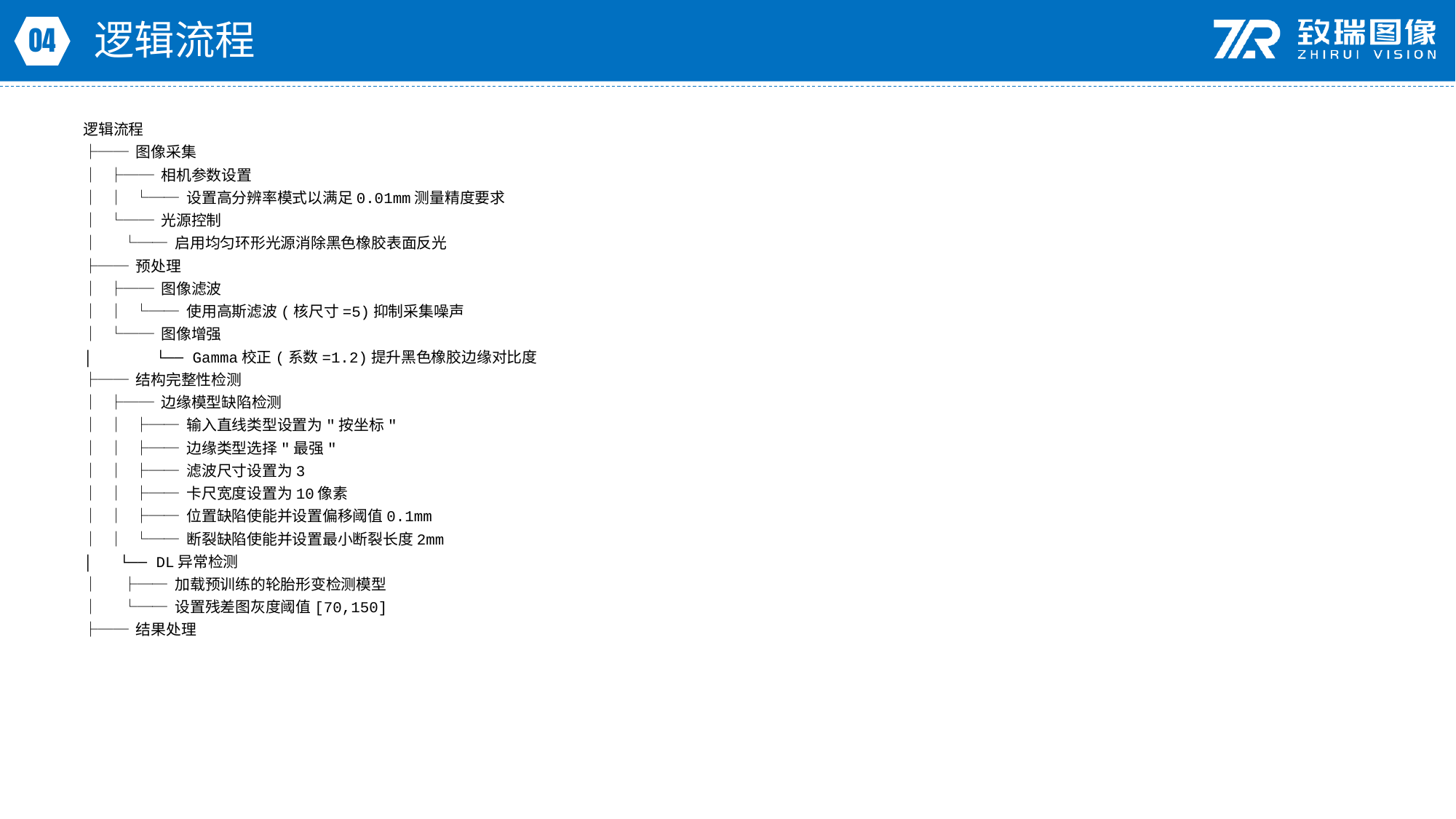

逻辑流程
04

逻辑流程
├── 图像采集
│   ├── 相机参数设置
│   │   └── 设置高分辨率模式以满足0.01mm测量精度要求
│   └── 光源控制
│       └── 启用均匀环形光源消除黑色橡胶表面反光
├── 预处理
│   ├── 图像滤波
│   │   └── 使用高斯滤波(核尺寸=5)抑制采集噪声
│   └── 图像增强
│       └── Gamma校正(系数=1.2)提升黑色橡胶边缘对比度
├── 结构完整性检测
│   ├── 边缘模型缺陷检测
│   │   ├── 输入直线类型设置为"按坐标"
│   │   ├── 边缘类型选择"最强"
│   │   ├── 滤波尺寸设置为3
│   │   ├── 卡尺宽度设置为10像素
│   │   ├── 位置缺陷使能并设置偏移阈值0.1mm
│   │   └── 断裂缺陷使能并设置最小断裂长度2mm
│   └── DL异常检测
│       ├── 加载预训练的轮胎形变检测模型
│       └── 设置残差图灰度阈值[70,150]
├── 结果处理